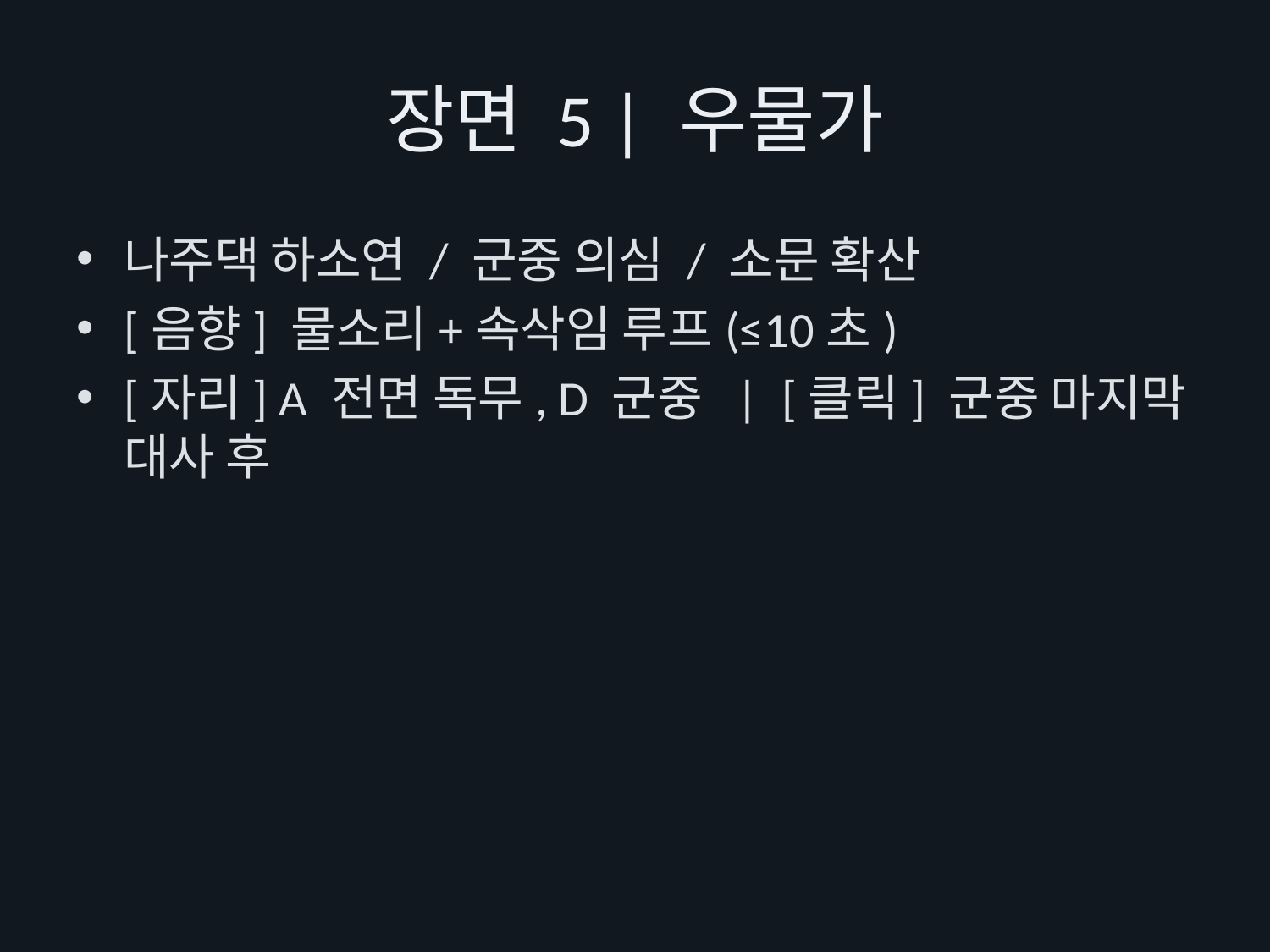

# 장면 5 | 우물가
나주댁 하소연 / 군중 의심 / 소문 확산
[음향] 물소리+속삭임 루프(≤10초)
[자리] A 전면 독무, D 군중  |  [클릭] 군중 마지막 대사 후